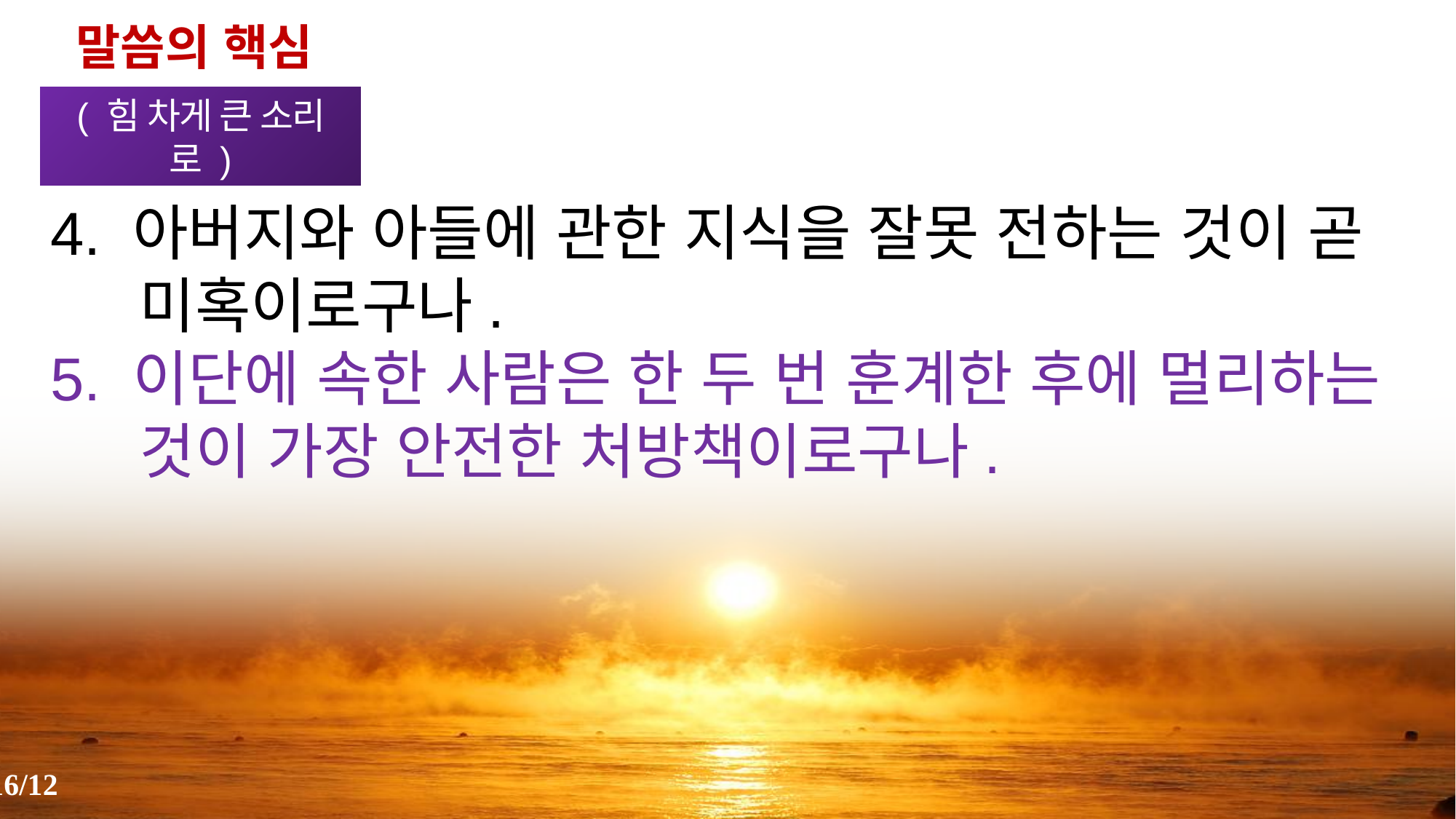

말씀의 핵심(2)

( 힘 차게 큰 소리로 )
4. 아버지와 아들에 관한 지식을 잘못 전하는 것이 곧 미혹이로구나.
5. 이단에 속한 사람은 한 두 번 훈계한 후에 멀리하는 것이 가장 안전한 처방책이로구나.